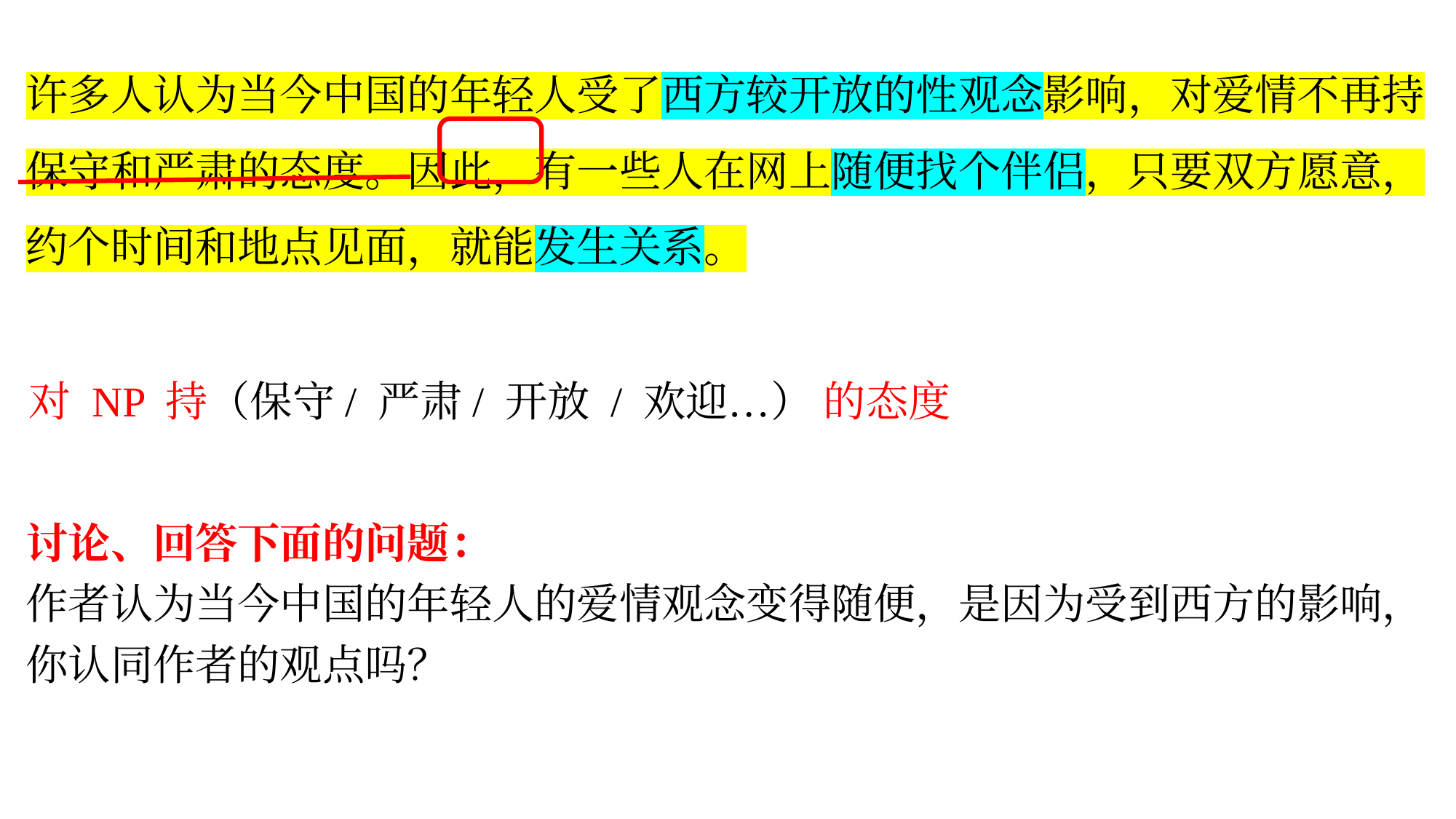

许多人认为当今中国的年轻人受了西方较开放的性观念影响，对爱情不再持保守和严肃的态度。因此，有一些人在网上随便找个伴侣，只要双方愿意，约个时间和地点见面，就能发生关系。

讨论、回答下面的问题：
作者认为当今中国的年轻人的爱情观念变得随便，是因为受到西方的影响，你认同作者的观点吗？

对 NP 持（保守/ 严肃/ 开放 / 欢迎…） 的态度